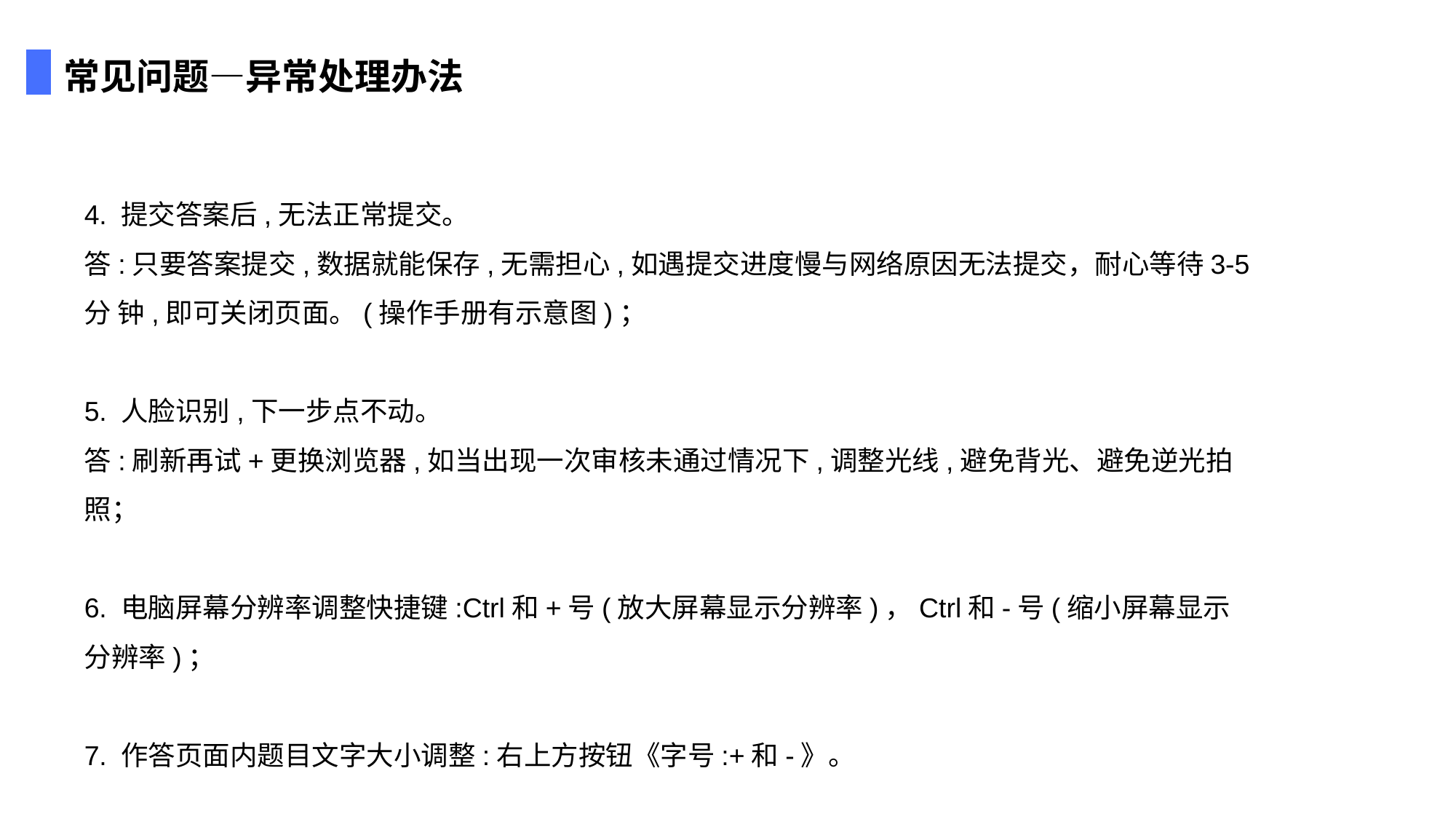

常见问题—异常处理办法
4. 提交答案后,无法正常提交。
答:只要答案提交,数据就能保存,无需担心,如遇提交进度慢与网络原因无法提交，耐心等待3-5分 钟,即可关闭页面。(操作手册有示意图)；

5. 人脸识别,下一步点不动。
答:刷新再试+更换浏览器,如当出现一次审核未通过情况下,调整光线,避免背光、避免逆光拍照；

6. 电脑屏幕分辨率调整快捷键:Ctrl和+号(放大屏幕显示分辨率)，Ctrl和-号(缩小屏幕显示分辨率)；

7. 作答页面内题目文字大小调整:右上方按钮《字号:+和-》。